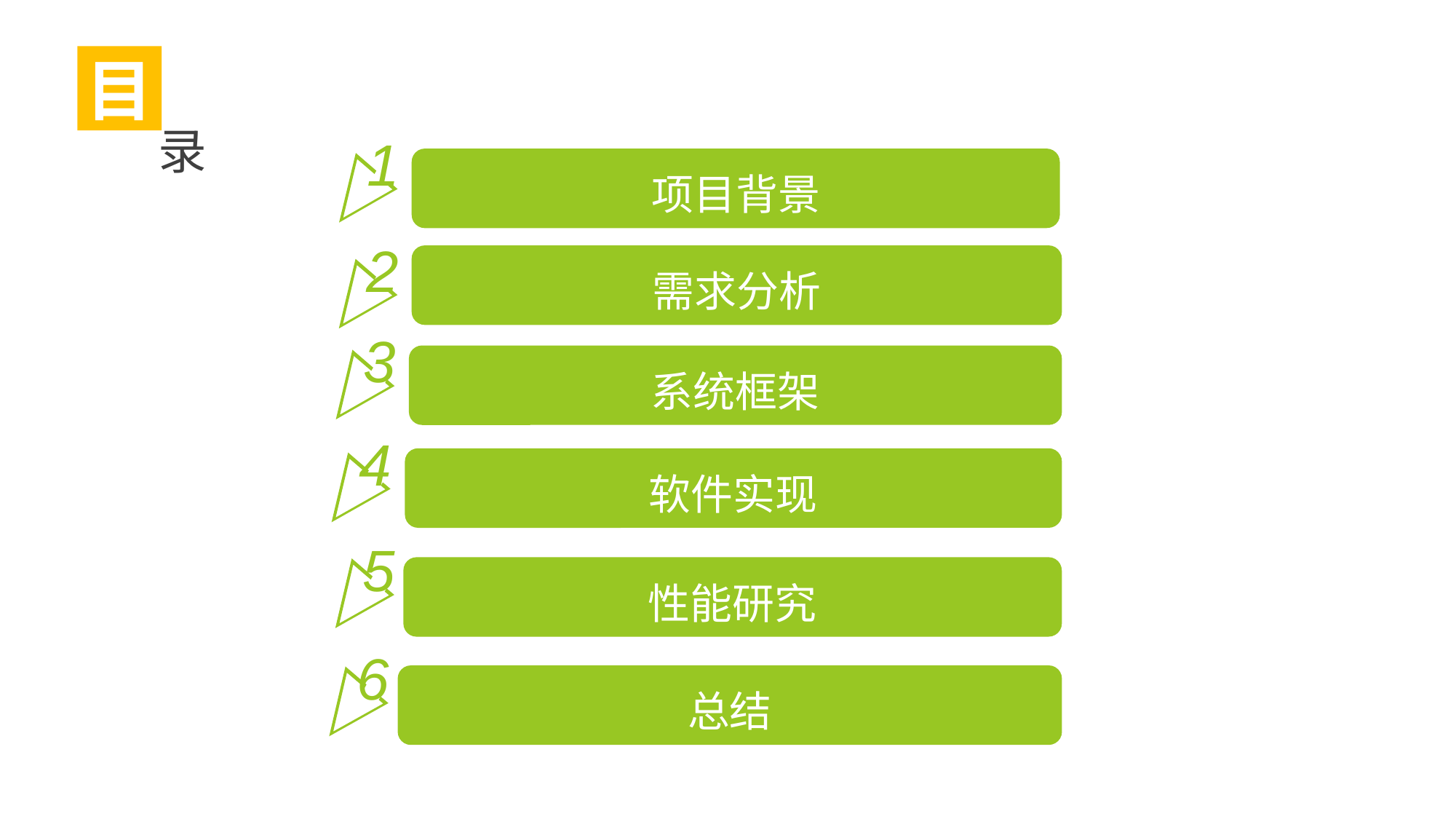

目
录
1

项目背景
2

需求分析
3

系统框架
4

软件实现
5

性能研究
6

总结